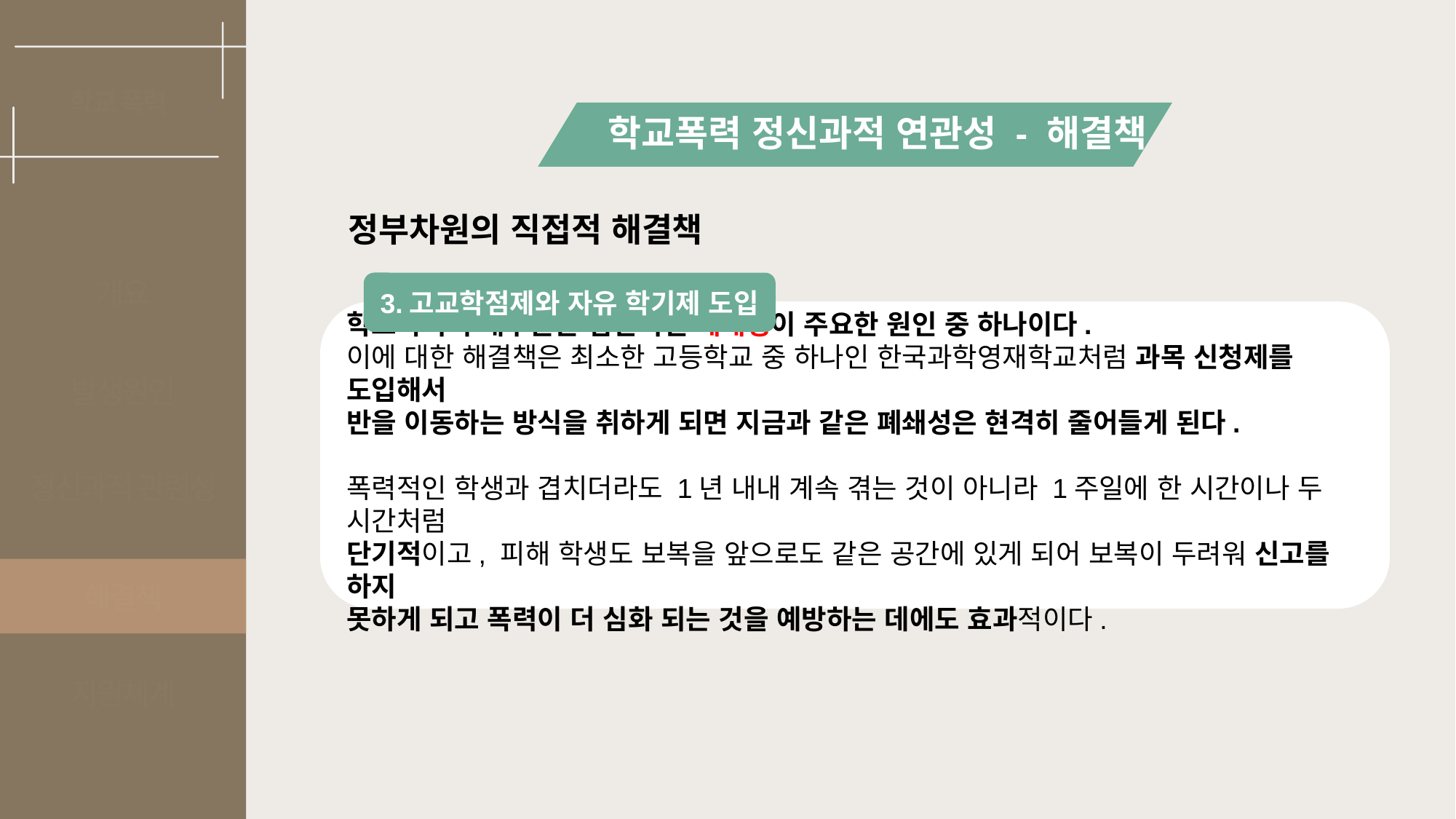

학교 폭력

학교폭력 정신과적 연관성 - 해결책
정부차원의 직접적 해결책

개요
3.고교학점제와 자유 학기제 도입

학교폭력의 대부분은 집단적인 폐쇄성이 주요한 원인 중 하나이다.
이에 대한 해결책은 최소한 고등학교 중 하나인 한국과학영재학교처럼 과목 신청제를 도입해서
반을 이동하는 방식을 취하게 되면 지금과 같은 폐쇄성은 현격히 줄어들게 된다.

폭력적인 학생과 겹치더라도 1년 내내 계속 겪는 것이 아니라 1주일에 한 시간이나 두 시간처럼
단기적이고, 피해 학생도 보복을 앞으로도 같은 공간에 있게 되어 보복이 두려워 신고를 하지
못하게 되고 폭력이 더 심화 되는 것을 예방하는 데에도 효과적이다.
발생원인

정신과적 관련성

해결책
지원체계